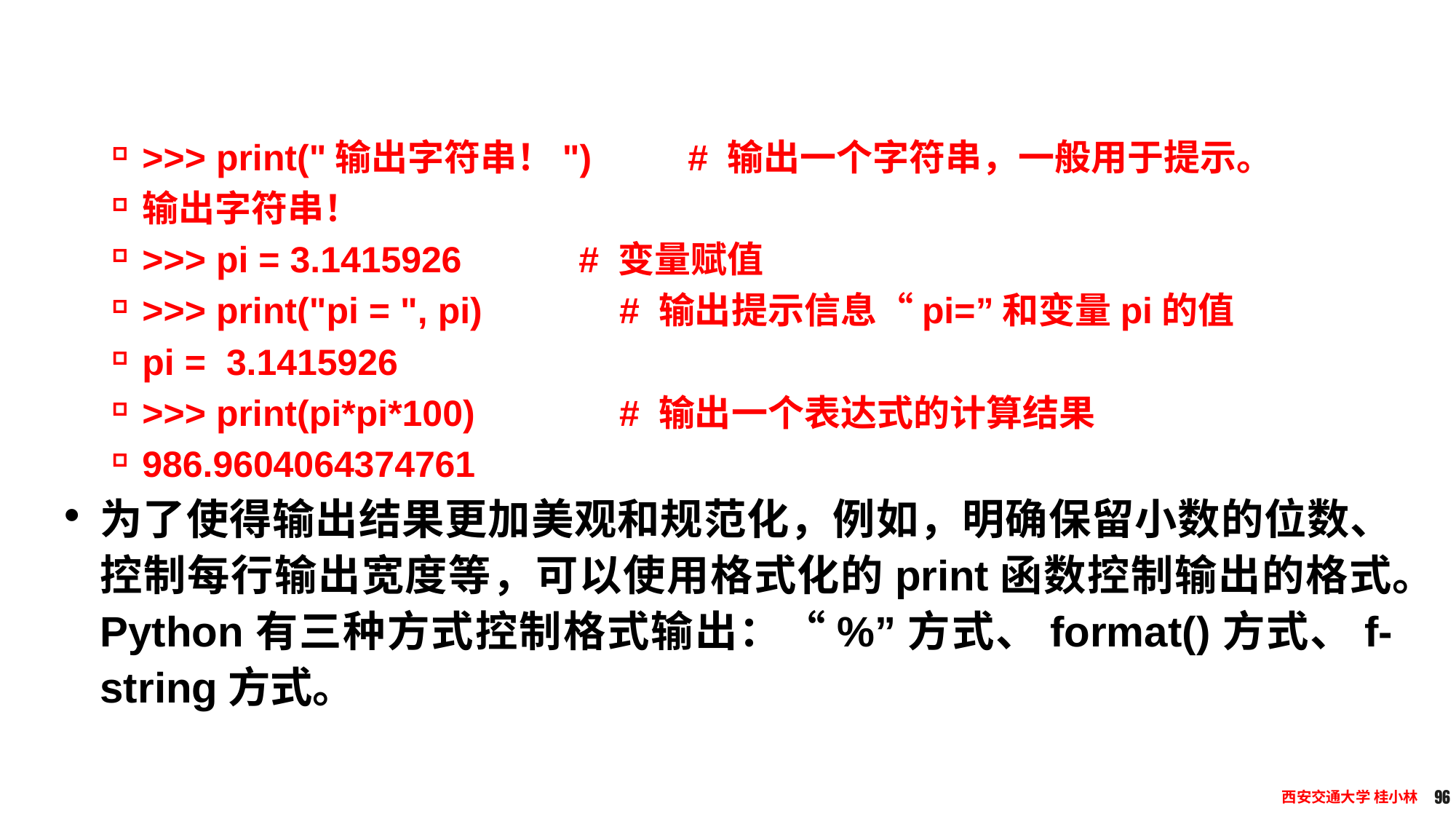

#
>>> print("输出字符串！")	# 输出一个字符串，一般用于提示。
输出字符串！
>>> pi = 3.1415926		# 变量赋值
>>> print("pi = ", pi)	    # 输出提示信息“pi=”和变量pi的值
pi =  3.1415926
>>> print(pi*pi*100)	    # 输出一个表达式的计算结果
986.9604064374761
为了使得输出结果更加美观和规范化，例如，明确保留小数的位数、控制每行输出宽度等，可以使用格式化的print函数控制输出的格式。Python有三种方式控制格式输出：“%”方式、format()方式、f-string方式。